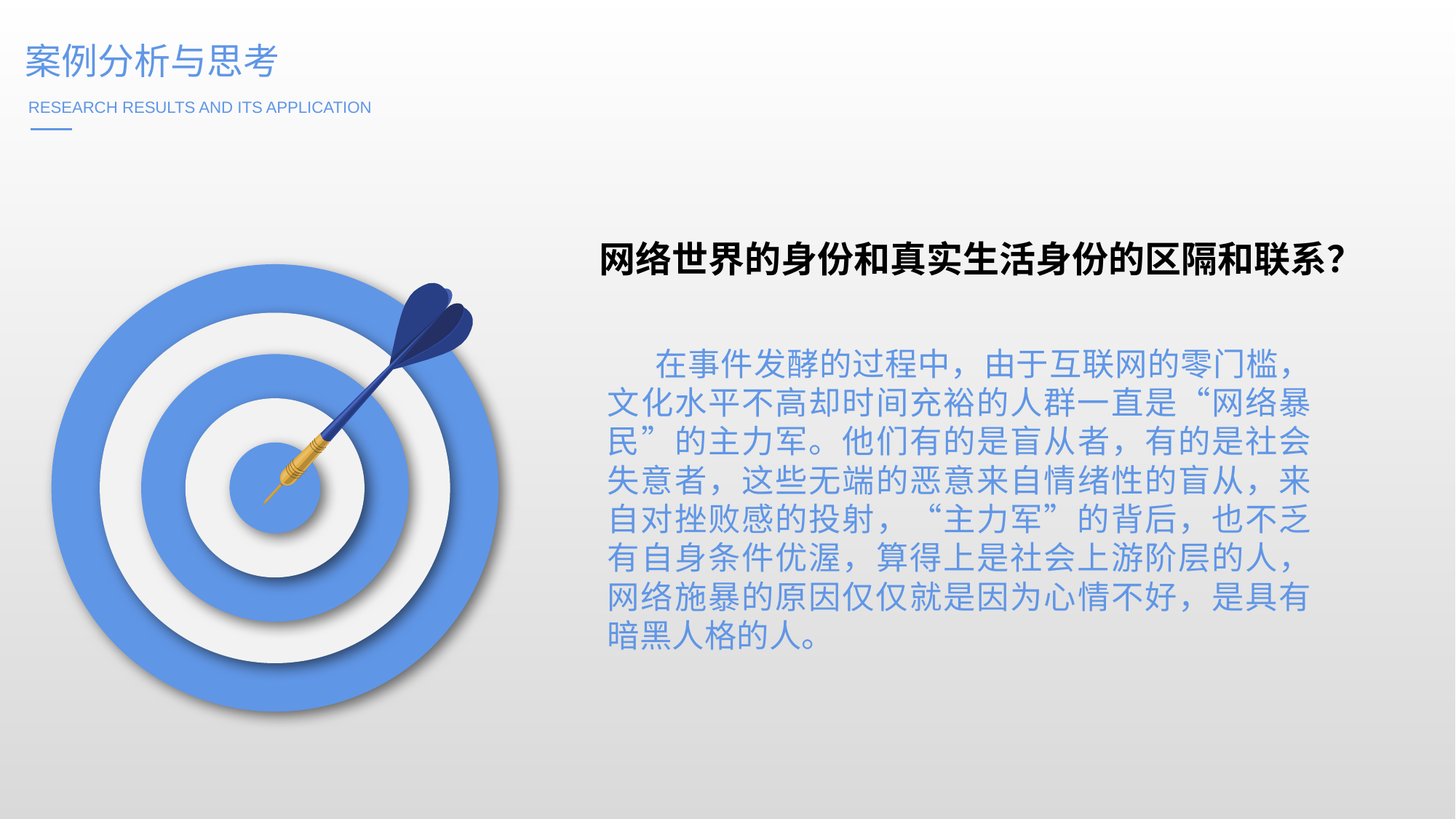

案例分析与思考
RESEARCH RESULTS AND ITS APPLICATION
网络世界的身份和真实生活身份的区隔和联系？

在事件发酵的过程中，由于互联网的零门槛，文化水平不高却时间充裕的人群一直是“网络暴民”的主力军。他们有的是盲从者，有的是社会失意者，这些无端的恶意来自情绪性的盲从，来自对挫败感的投射，“主力军”的背后，也不乏有自身条件优渥，算得上是社会上游阶层的人，网络施暴的原因仅仅就是因为心情不好，是具有暗黑人格的人。